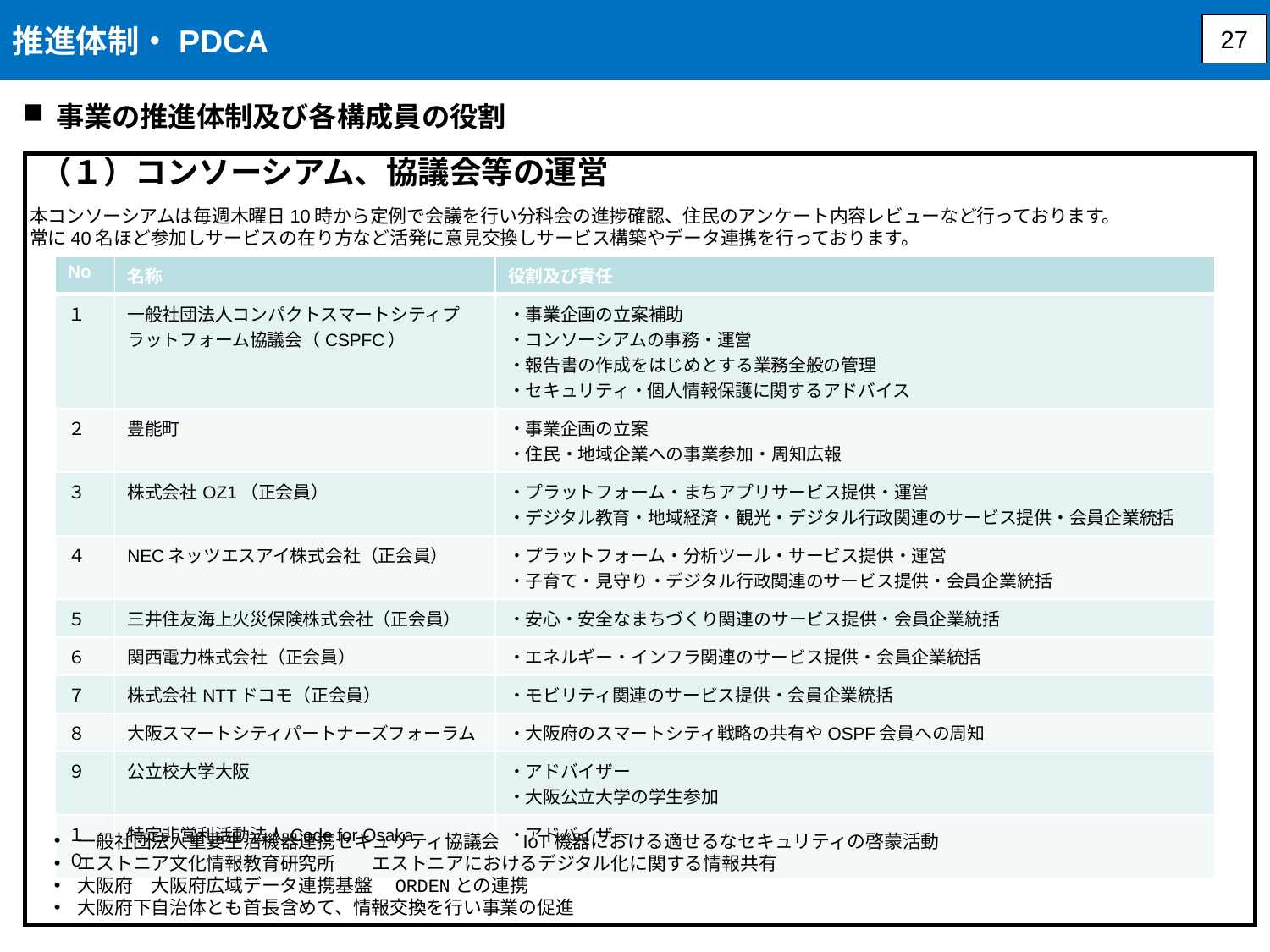

推進体制・PDCA
27
事業の推進体制及び各構成員の役割
（１）コンソーシアム、協議会等の運営

本コンソーシアムは毎週木曜日10時から定例で会議を行い分科会の進捗確認、住民のアンケート内容レビューなど行っております。
常に40名ほど参加しサービスの在り方など活発に意見交換しサービス構築やデータ連携を行っております。
| No | 名称 | 役割及び責任 |
| --- | --- | --- |
| １ | 一般社団法人コンパクトスマートシティプラットフォーム協議会（CSPFC） | ・事業企画の立案補助 ・コンソーシアムの事務・運営 ・報告書の作成をはじめとする業務全般の管理 ・セキュリティ・個人情報保護に関するアドバイス |
| ２ | 豊能町 | ・事業企画の立案 ・住民・地域企業への事業参加・周知広報 |
| ３ | 株式会社OZ1（正会員） | ・プラットフォーム・まちアプリサービス提供・運営 ・デジタル教育・地域経済・観光・デジタル行政関連のサービス提供・会員企業統括 |
| ４ | NECネッツエスアイ株式会社（正会員） | ・プラットフォーム・分析ツール・サービス提供・運営 ・子育て・見守り・デジタル行政関連のサービス提供・会員企業統括 |
| ５ | 三井住友海上火災保険株式会社（正会員） | ・安心・安全なまちづくり関連のサービス提供・会員企業統括 |
| ６ | 関西電力株式会社（正会員） | ・エネルギー・インフラ関連のサービス提供・会員企業統括 |
| ７ | 株式会社NTTドコモ（正会員） | ・モビリティ関連のサービス提供・会員企業統括 |
| ８ | 大阪スマートシティパートナーズフォーラム | ・大阪府のスマートシティ戦略の共有やOSPF会員への周知 |
| ９ | 公立校大学大阪 | ・アドバイザー ・大阪公立大学の学生参加 |
| １０ | 特定非営利活動法人Code for Osaka | ・アドバイザー |
（２）協議会の構成員以外の者との協調・連携
一般社団法人重要生活機器連携セキュリティ協議会　IoT機器における適せるなセキュリティの啓蒙活動
エストニア文化情報教育研究所　　エストニアにおけるデジタル化に関する情報共有
大阪府　大阪府広域データ連携基盤　ORDENとの連携
大阪府下自治体とも首長含めて、情報交換を行い事業の促進